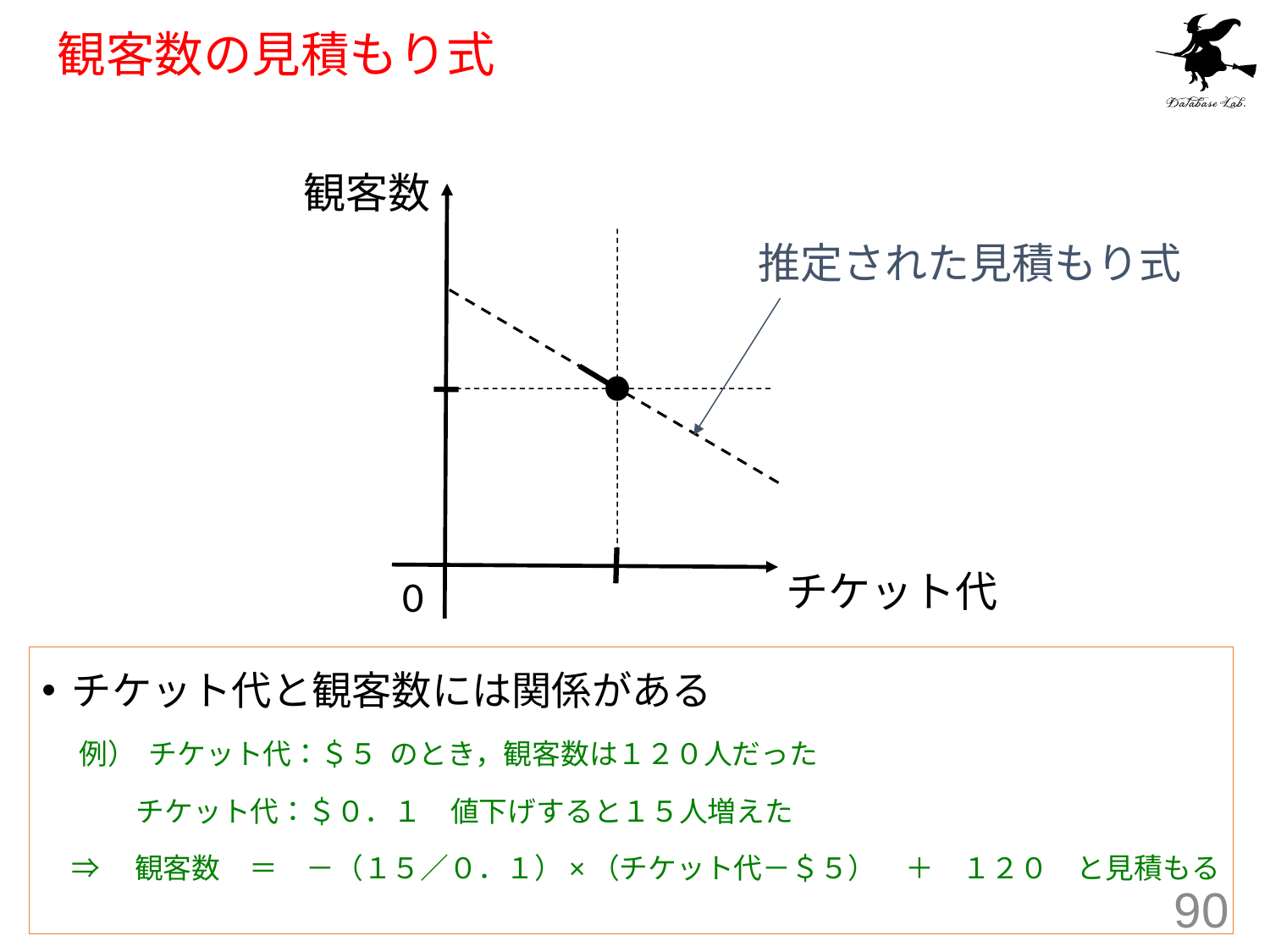

# 観客数の見積もり式
観客数

推定された見積もり式

チケット代
0

チケット代と観客数には関係がある
     例）  チケット代：＄５  のとき，観客数は１２０人だった
              チケット代：＄０．１　値下げすると１５人増えた
	⇒　観客数　＝　－（１５／０．１）×（チケット代－＄５）　＋　１２０　と見積もる
90